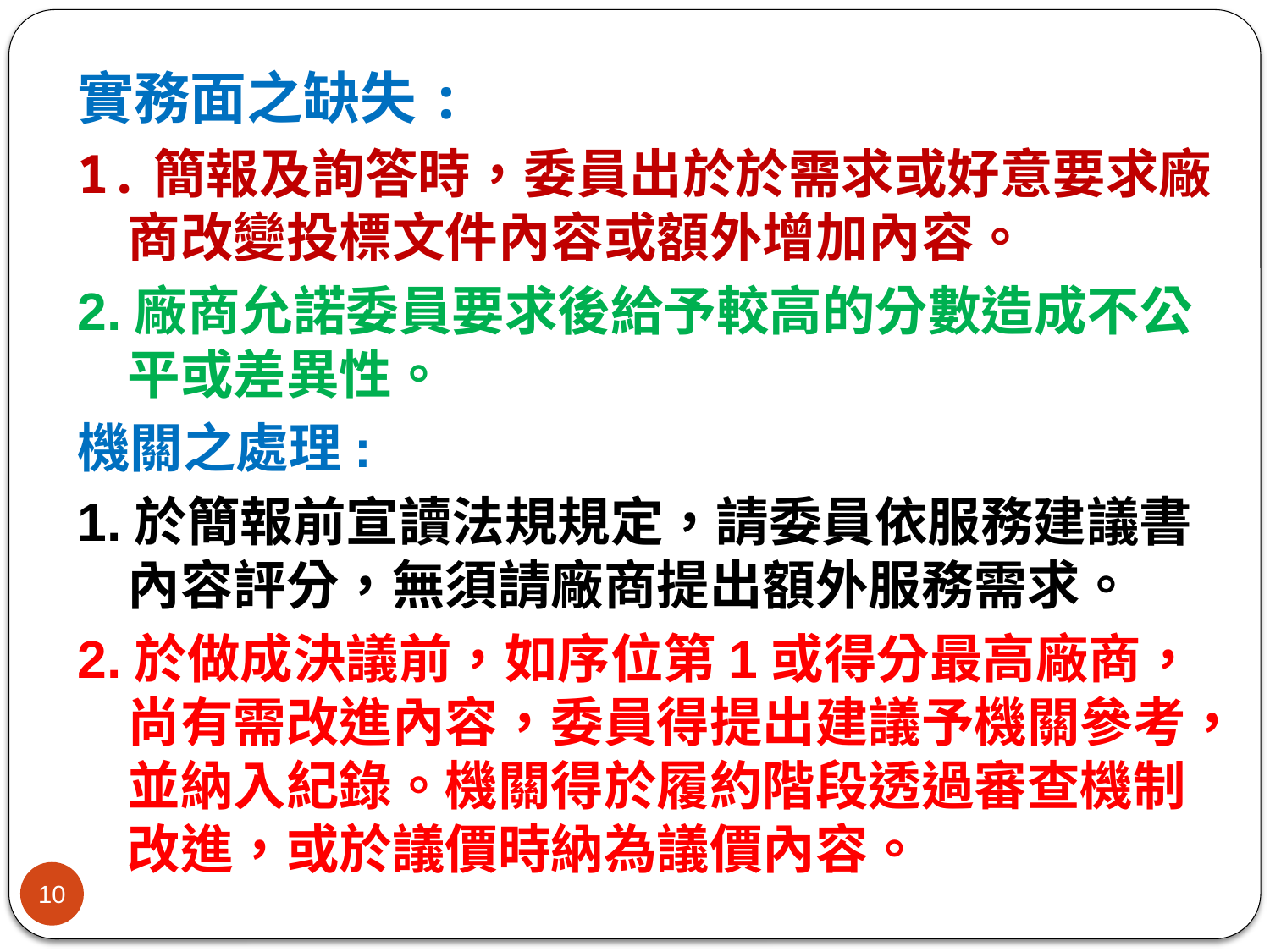

實務面之缺失:
1.簡報及詢答時，委員出於於需求或好意要求廠商改變投標文件內容或額外增加內容。
2.廠商允諾委員要求後給予較高的分數造成不公平或差異性。
機關之處理:
1.於簡報前宣讀法規規定，請委員依服務建議書內容評分，無須請廠商提出額外服務需求。
2.於做成決議前，如序位第1或得分最高廠商，尚有需改進內容，委員得提出建議予機關參考，並納入紀錄。機關得於履約階段透過審查機制改進，或於議價時納為議價內容。

10